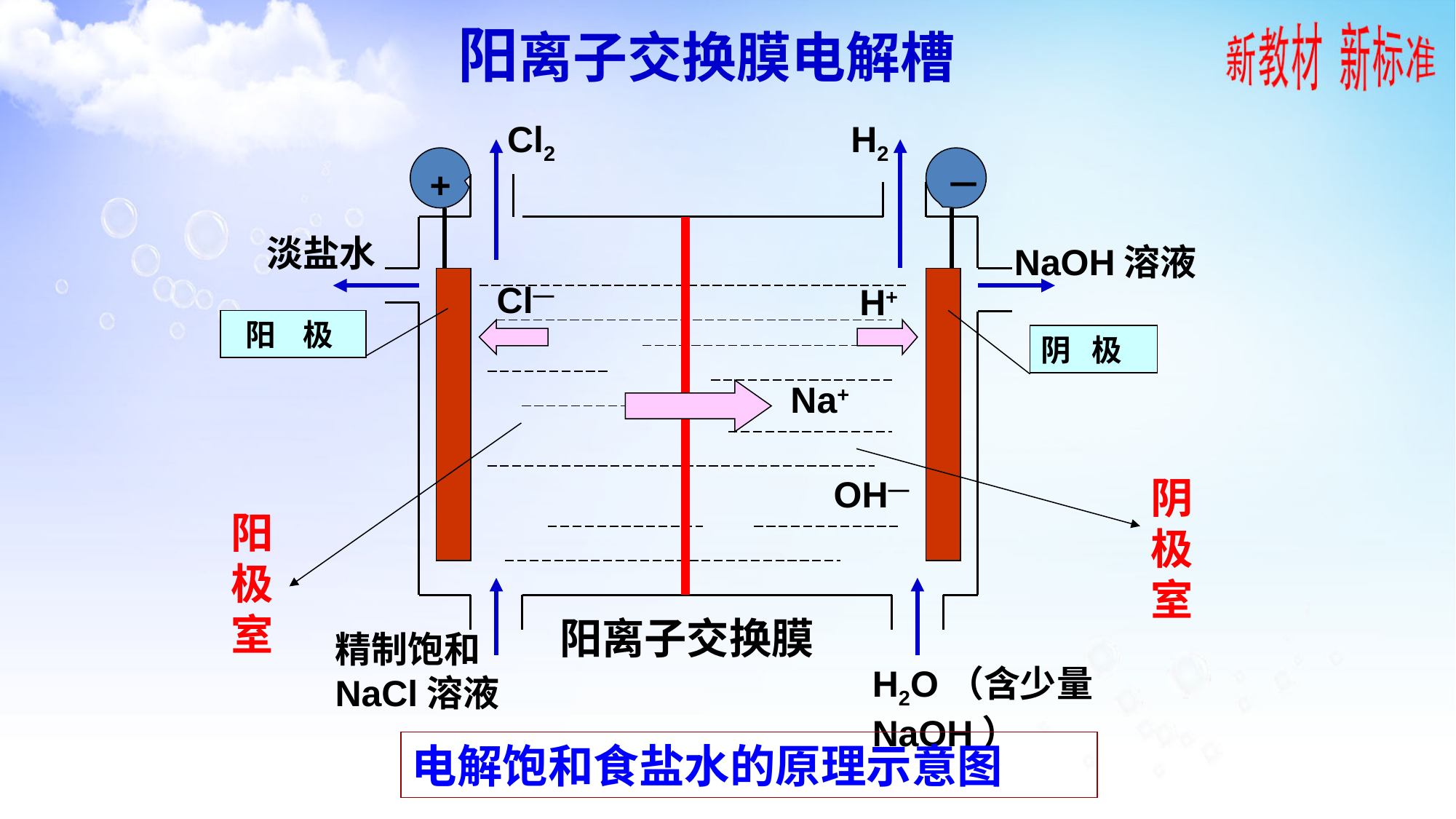

阳离子交换膜电解槽
Cl2
H2
+
－

淡盐水
NaOH溶液
Cl—
H+
 阳    极
阴   极

Na+

阴极室
OH—
阳极室
阳离子交换膜
精制饱和NaCl溶液
H2O（含少量NaOH）
电解饱和食盐水的原理示意图